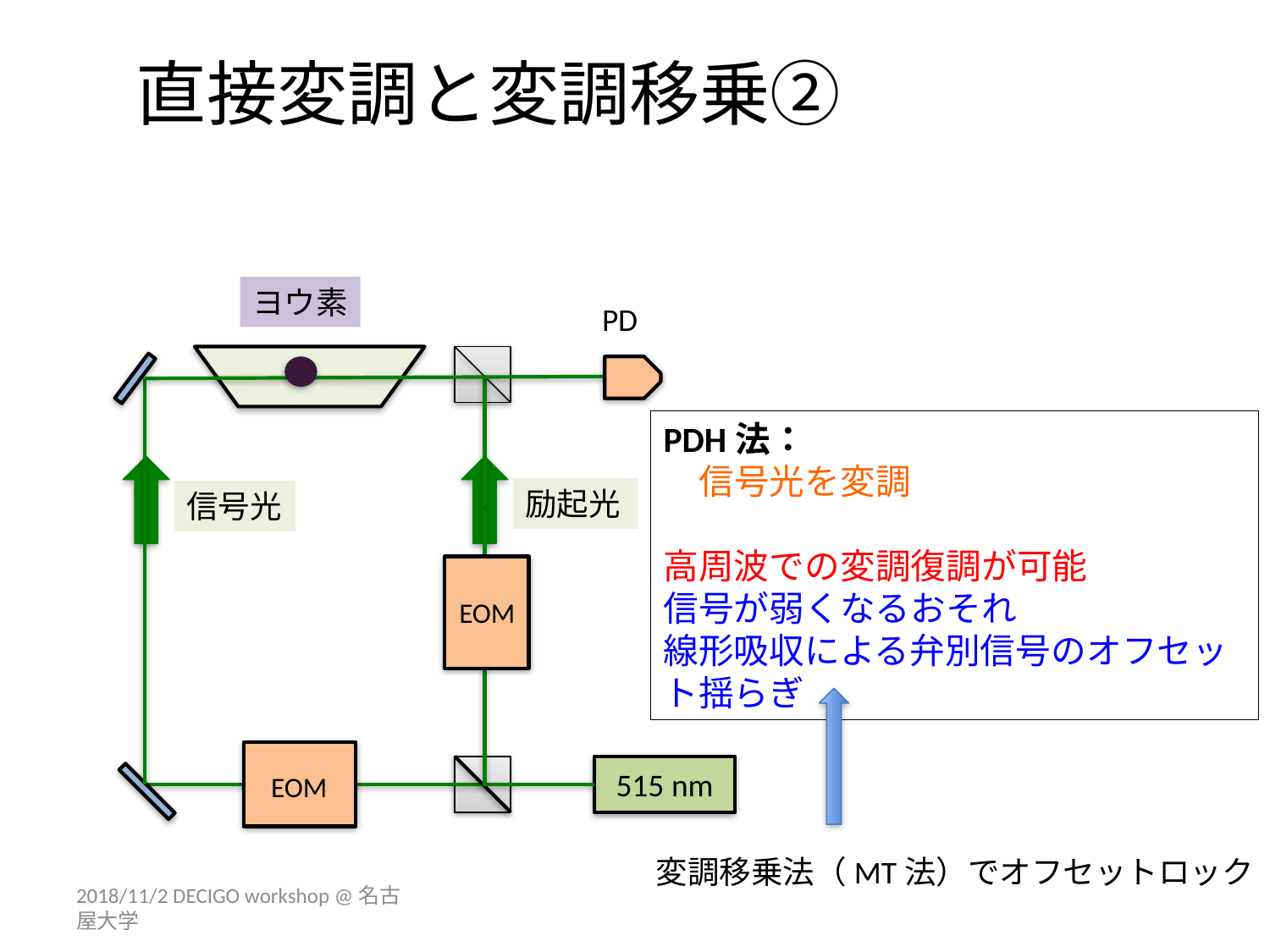

# 直接変調と変調移乗②
ヨウ素
PD

EOM

515 nm

励起光
信号光

EOM
PDH法：
　信号光を変調

高周波での変調復調が可能
信号が弱くなるおそれ
線形吸収による弁別信号のオフセット揺らぎ

変調移乗法（MT法）でオフセットロック
2018/11/2 DECIGO workshop @名古屋大学